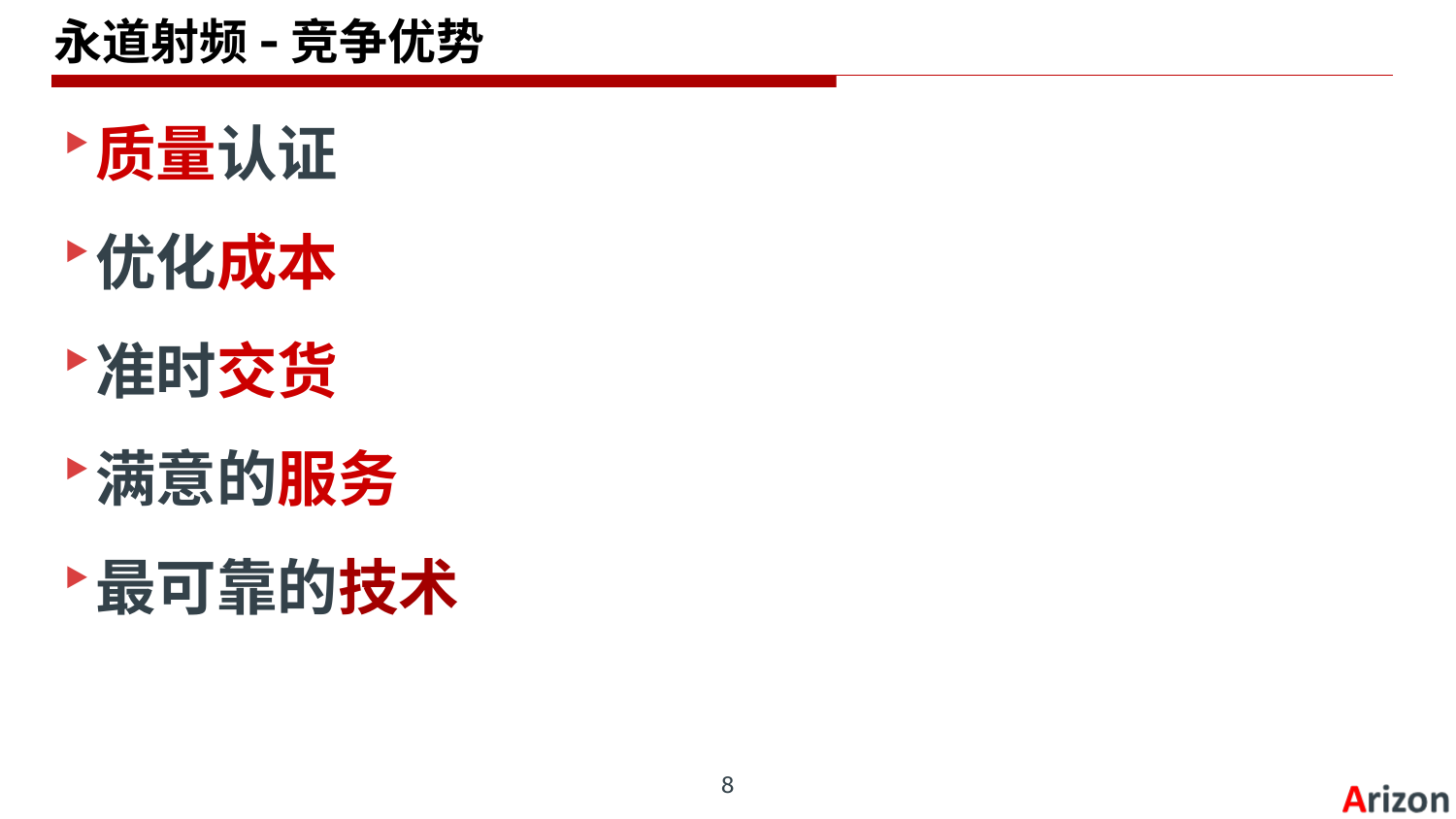

永道射频-竞争优势

质量认证
优化成本
准时交货
满意的服务
最可靠的技术

最可靠的技术
       满意的服务
最可靠的技术